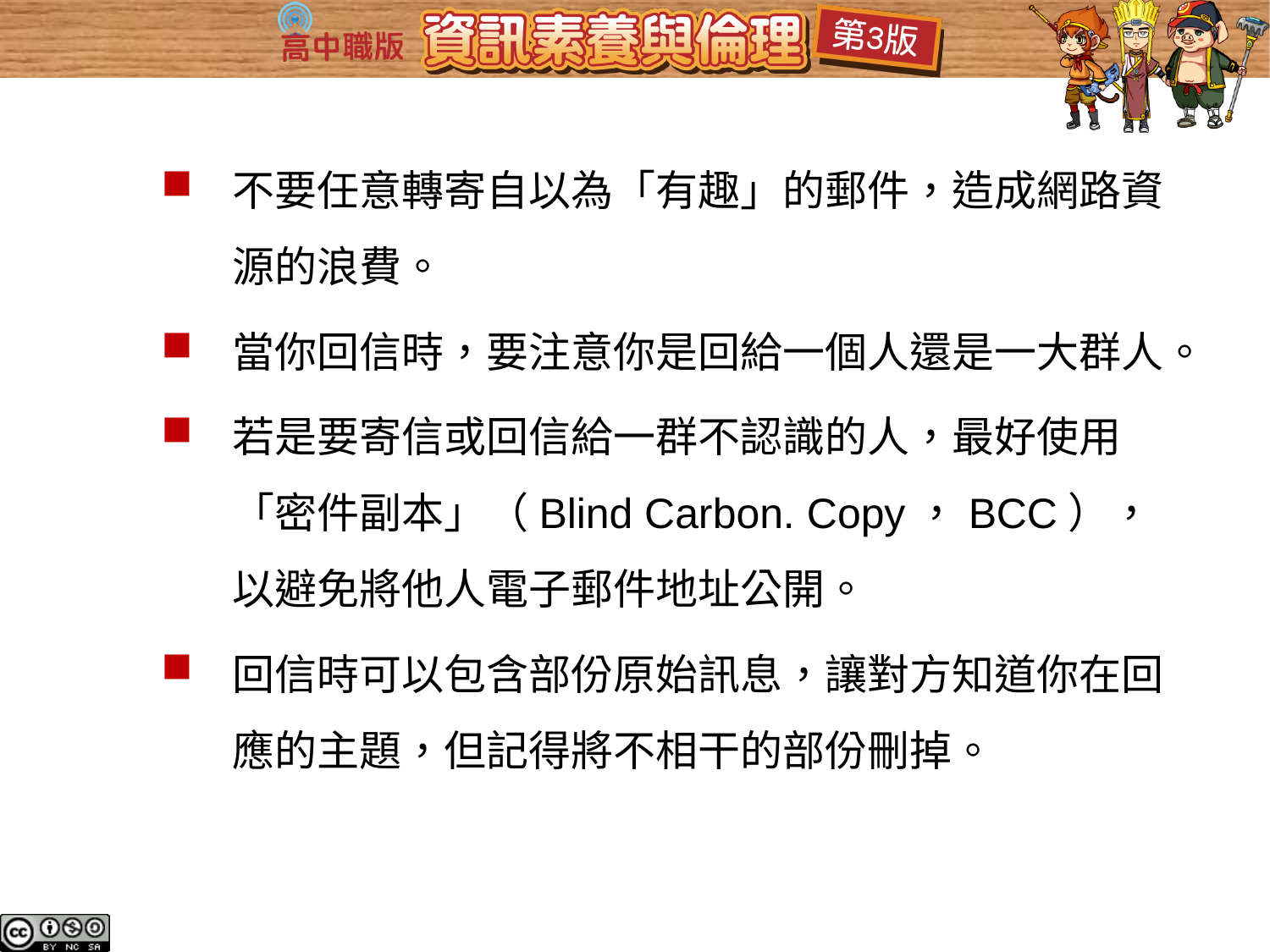

不要任意轉寄自以為「有趣」的郵件，造成網路資源的浪費。
當你回信時，要注意你是回給一個人還是一大群人。
若是要寄信或回信給一群不認識的人，最好使用「密件副本」（Blind Carbon. Copy，BCC），以避免將他人電子郵件地址公開。
回信時可以包含部份原始訊息，讓對方知道你在回應的主題，但記得將不相干的部份刪掉。